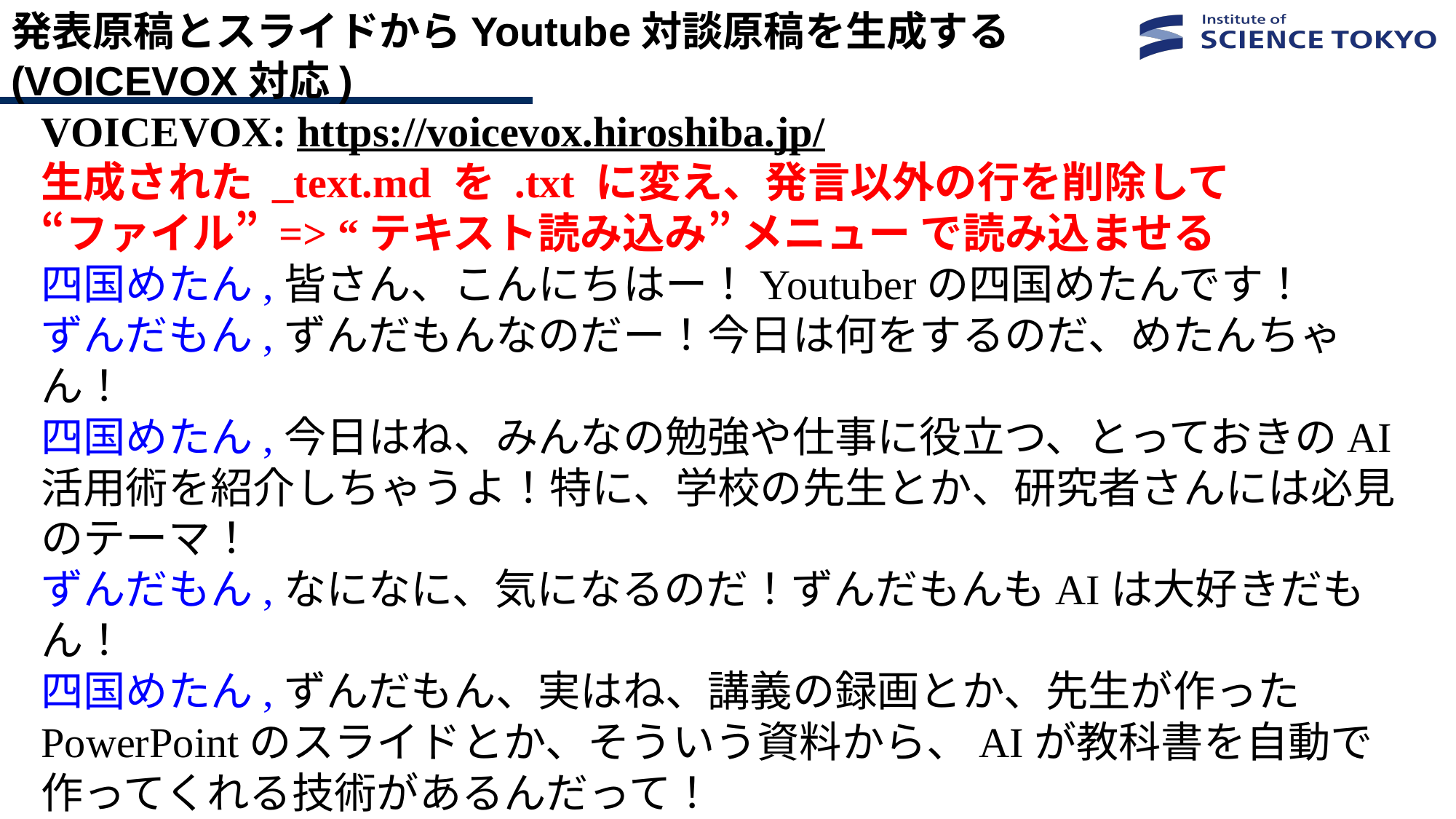

# 発表原稿とスライドからYoutube対談原稿を生成する(VOICEVOX対応)
VOICEVOX: https://voicevox.hiroshiba.jp/
生成された _text.md を .txt に変え、発言以外の行を削除して
“ファイル” => “テキスト読み込み” メニュー で読み込ませる
四国めたん,皆さん、こんにちはー！Youtuberの四国めたんです！
ずんだもん,ずんだもんなのだー！今日は何をするのだ、めたんちゃん！
四国めたん,今日はね、みんなの勉強や仕事に役立つ、とっておきのAI活用術を紹介しちゃうよ！特に、学校の先生とか、研究者さんには必見のテーマ！
ずんだもん,なになに、気になるのだ！ずんだもんもAIは大好きだもん！
四国めたん,ずんだもん、実はね、講義の録画とか、先生が作ったPowerPointのスライドとか、そういう資料から、AIが教科書を自動で作ってくれる技術があるんだって！
ずんだもん,ええっ！？そんな夢みたいな話があるのだ！？教科書作りって大変だから、AIが手伝ってくれるなんて、画期的なのだ！